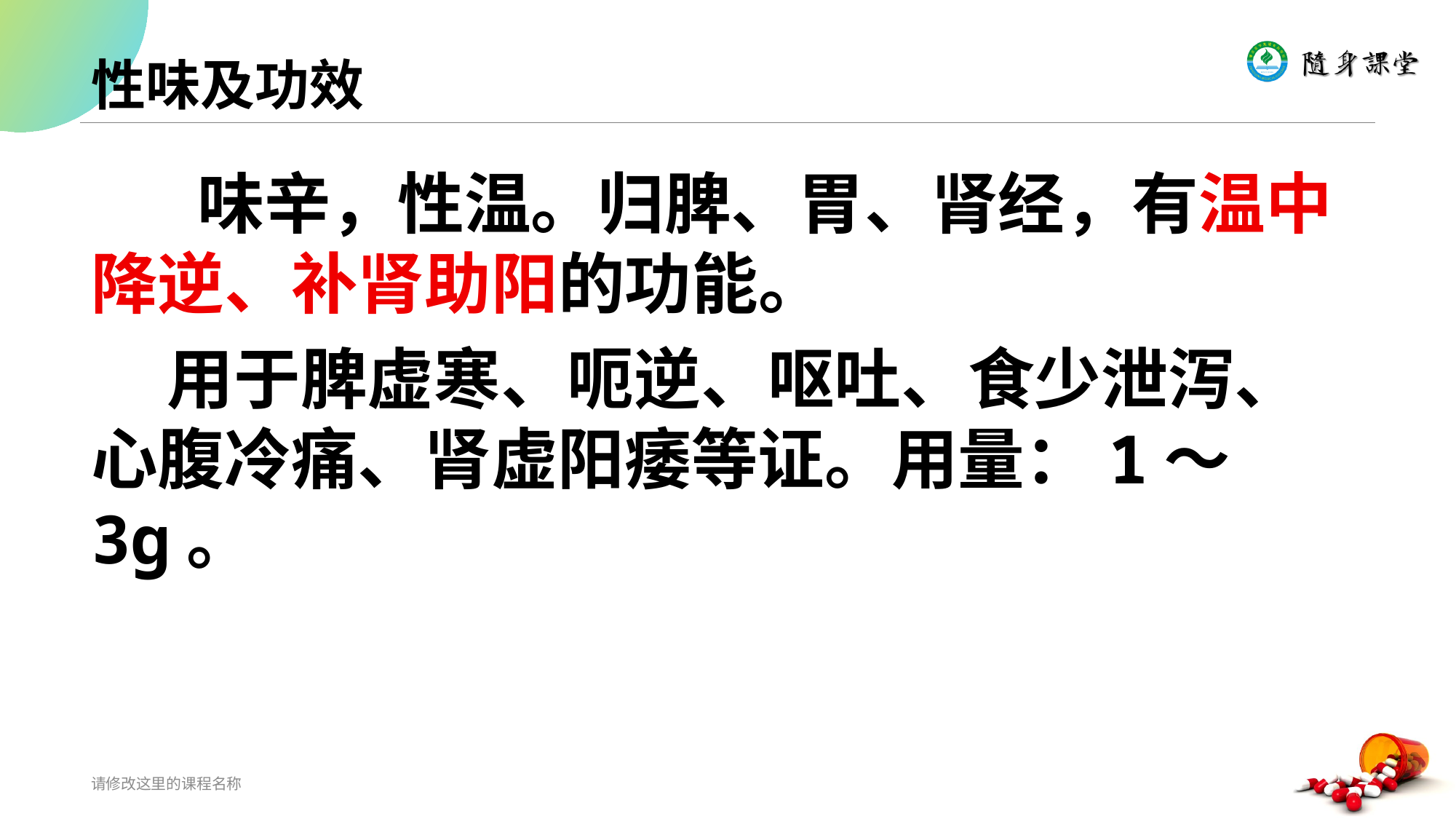

# 性味及功效
      味辛，性温。归脾、胃、肾经，有温中降逆、补肾助阳的功能。
    用于脾虚寒、呃逆、呕吐、食少泄泻、心腹冷痛、肾虚阳痿等证。用量：1～3g。
请修改这里的课程名称
16